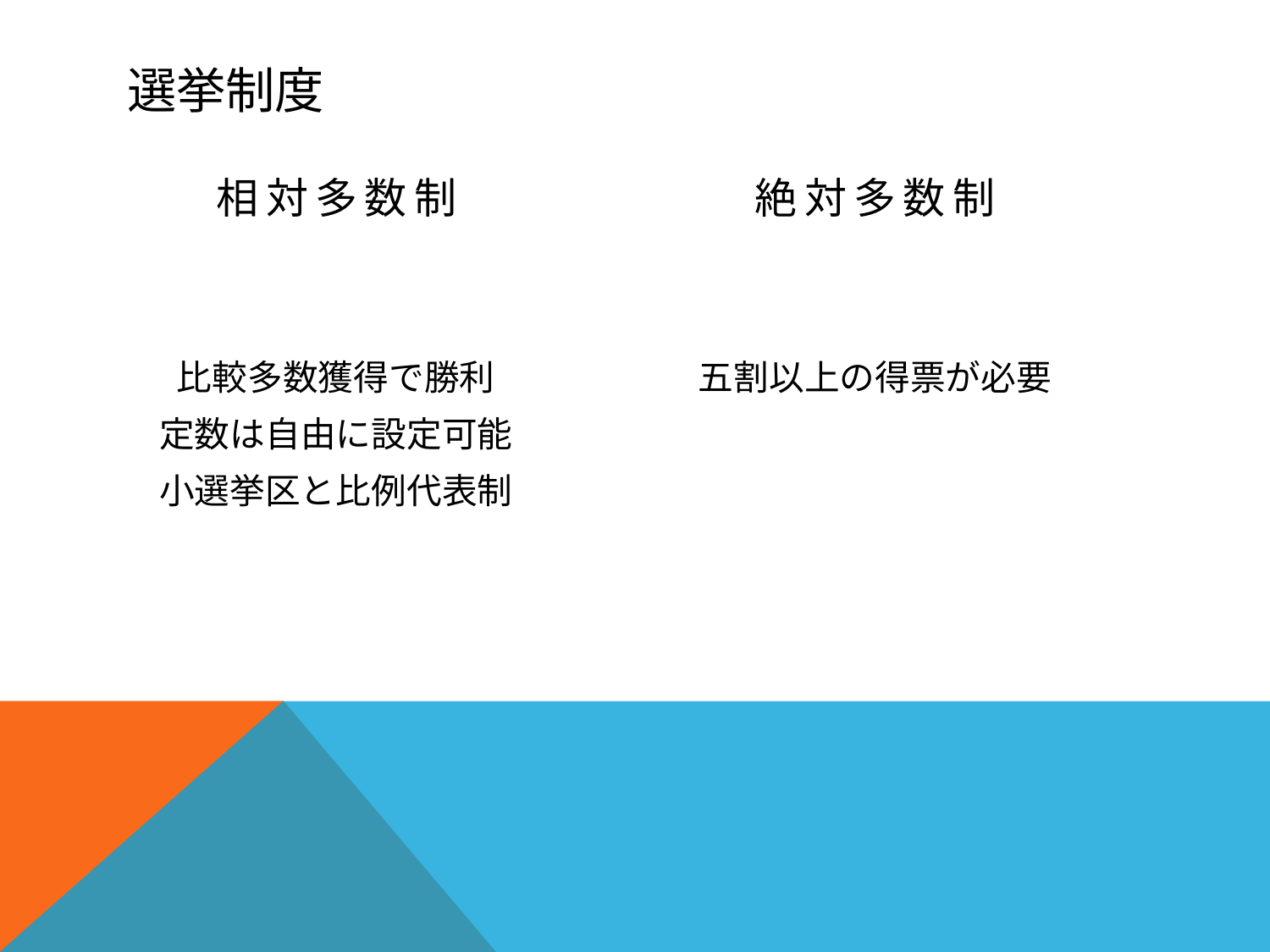

# 選挙制度
相対多数制
絶対多数制

比較多数獲得で勝利
定数は自由に設定可能
小選挙区と比例代表制

五割以上の得票が必要